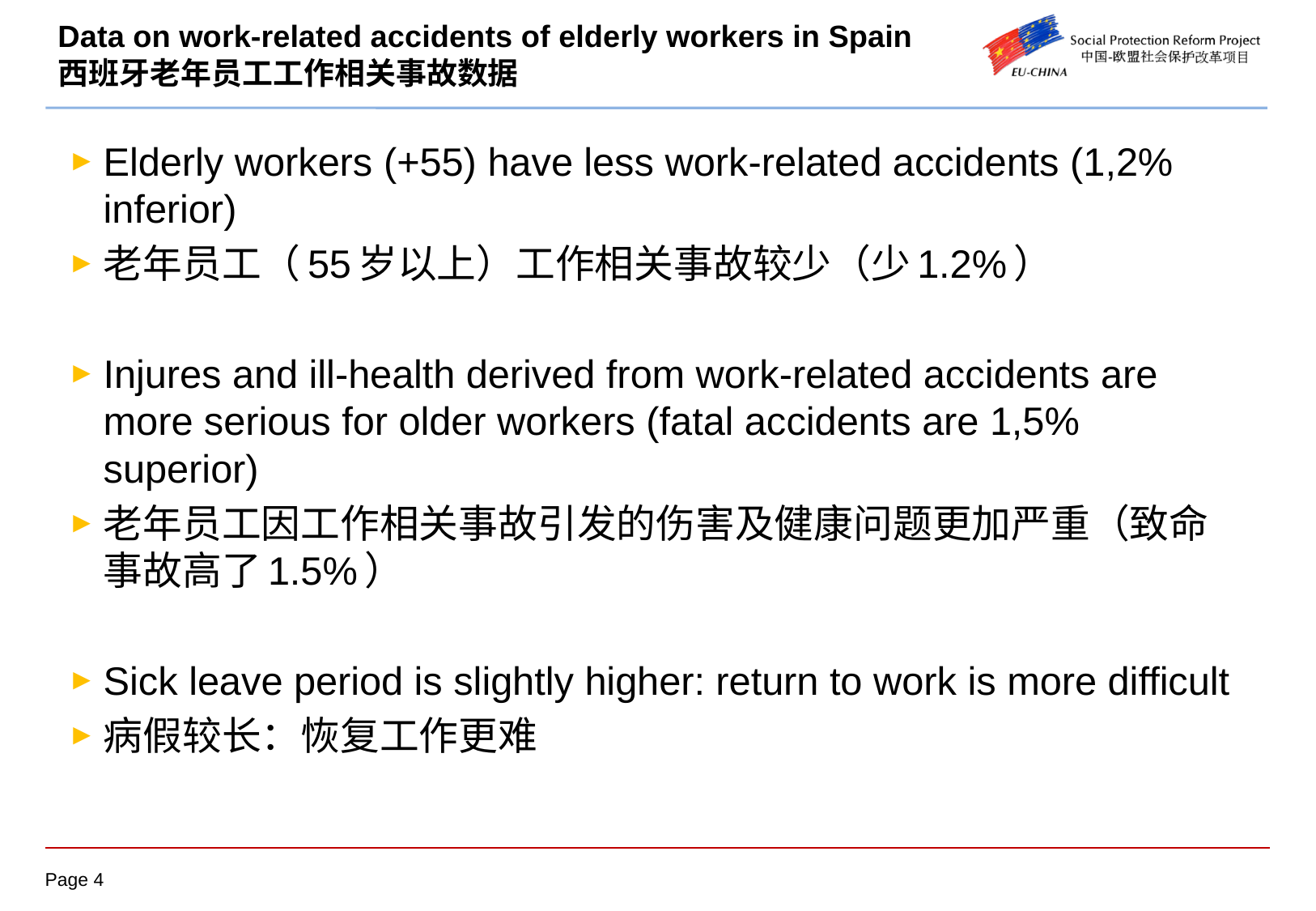

# Data on work-related accidents of elderly workers in Spain 西班牙老年员工工作相关事故数据
Elderly workers (+55) have less work-related accidents (1,2% inferior)
老年员工（55岁以上）工作相关事故较少（少1.2%）

Injures and ill-health derived from work-related accidents are more serious for older workers (fatal accidents are 1,5% superior)
老年员工因工作相关事故引发的伤害及健康问题更加严重（致命事故高了1.5%）

Sick leave period is slightly higher: return to work is more difficult
病假较长：恢复工作更难